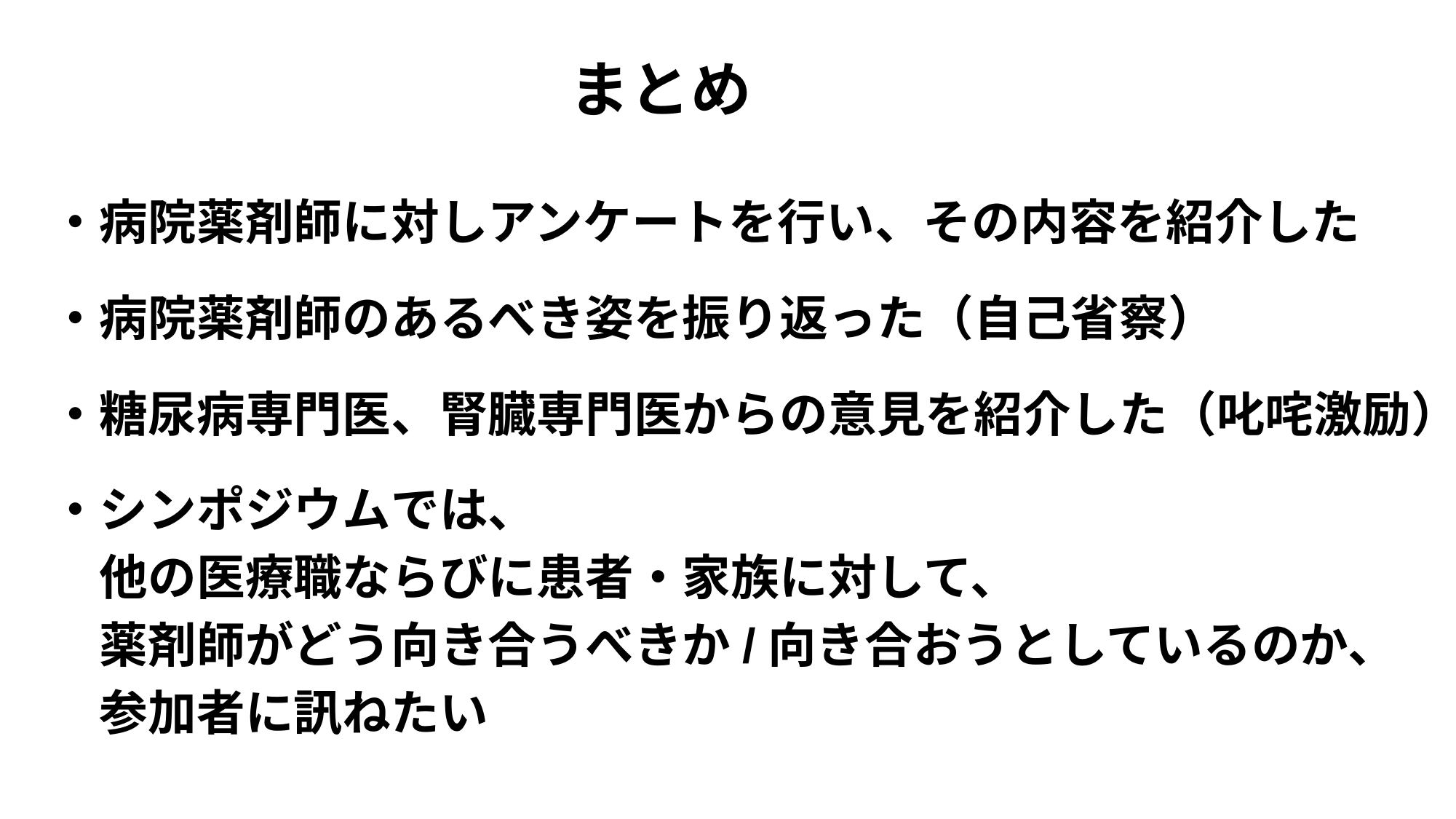

まとめ
・病院薬剤師に対しアンケートを行い、その内容を紹介した

・病院薬剤師のあるべき姿を振り返った（自己省察）

・糖尿病専門医、腎臓専門医からの意見を紹介した（叱咤激励）

・シンポジウムでは、
　他の医療職ならびに患者・家族に対して、
　薬剤師がどう向き合うべきか/向き合おうとしているのか、
　参加者に訊ねたい